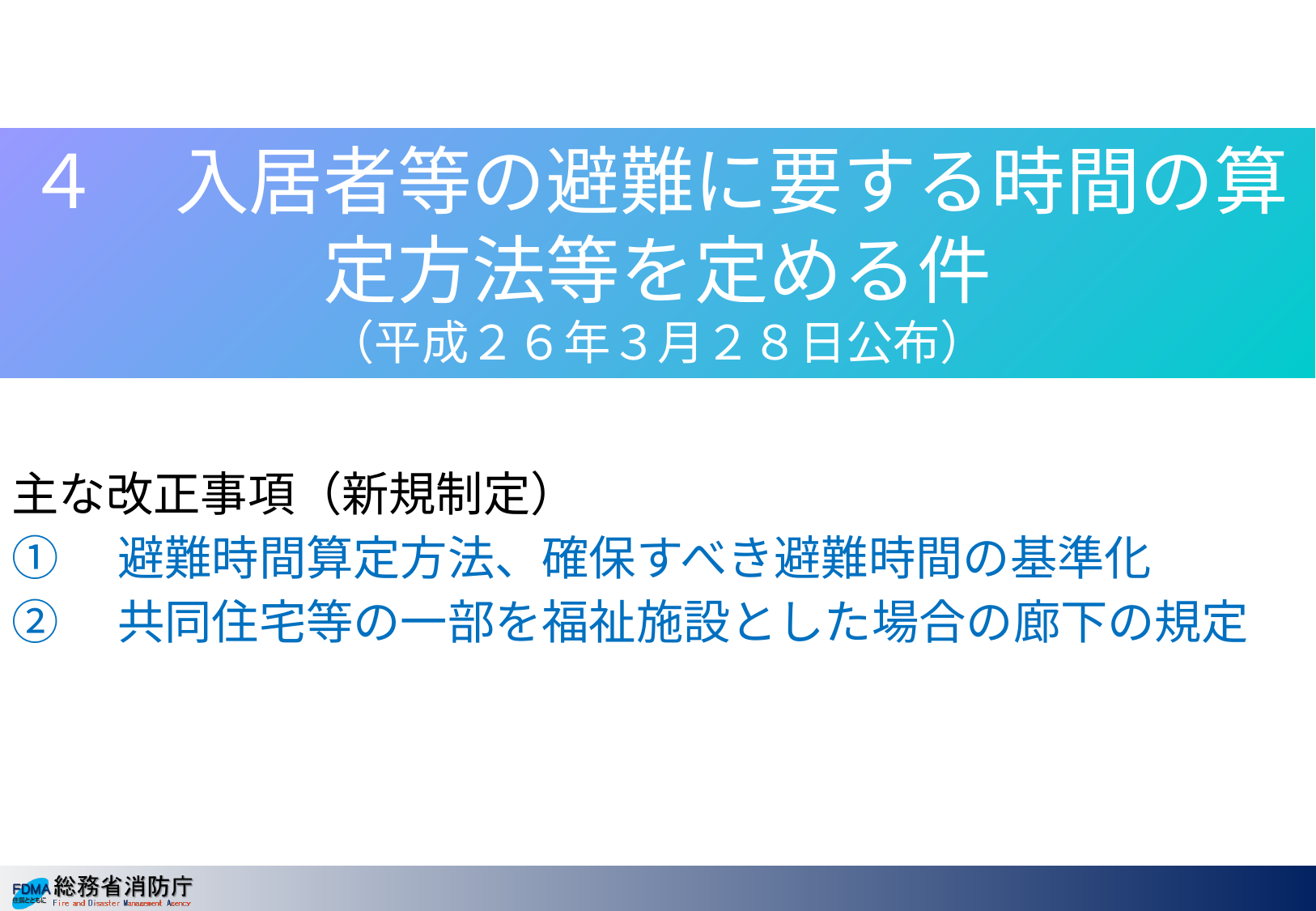

４　入居者等の避難に要する時間の算定方法等を定める件
（平成２６年３月２８日公布）

主な改正事項（新規制定）
①　避難時間算定方法、確保すべき避難時間の基準化
②　共同住宅等の一部を福祉施設とした場合の廊下の規定